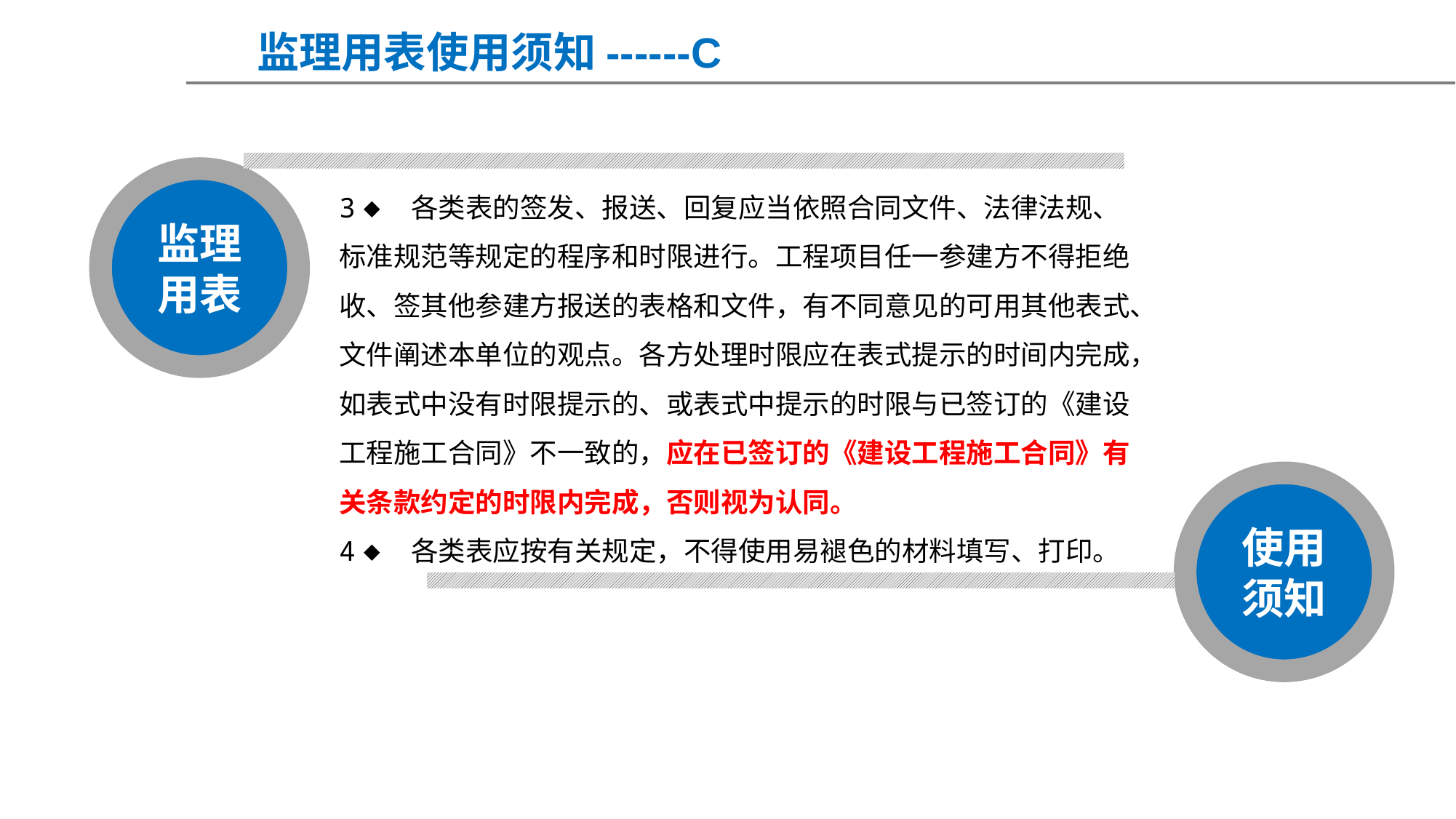

监理用表使用须知------C

3◆ 各类表的签发、报送、回复应当依照合同文件、法律法规、标准规范等规定的程序和时限进行。工程项目任一参建方不得拒绝收、签其他参建方报送的表格和文件，有不同意见的可用其他表式、文件阐述本单位的观点。各方处理时限应在表式提示的时间内完成，如表式中没有时限提示的、或表式中提示的时限与已签订的《建设工程施工合同》不一致的，应在已签订的《建设工程施工合同》有关条款约定的时限内完成，否则视为认同。
4◆ 各类表应按有关规定，不得使用易褪色的材料填写、打印。
监理用表
使用须知